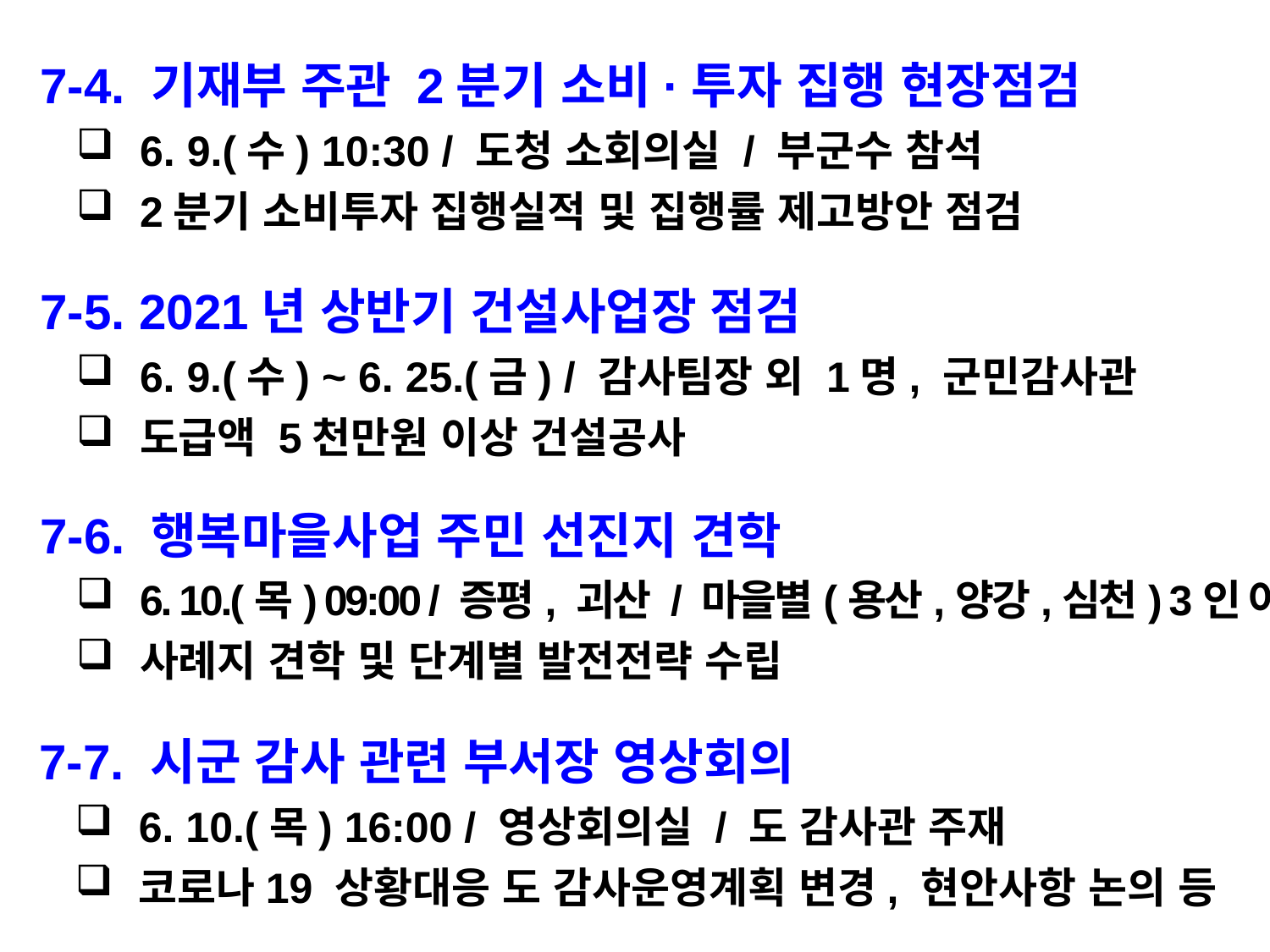

7-4. 기재부 주관 2분기 소비·투자 집행 현장점검
6. 9.(수) 10:30 / 도청 소회의실 / 부군수 참석
2분기 소비투자 집행실적 및 집행률 제고방안 점검

  7-5. 2021년 상반기 건설사업장 점검
6. 9.(수) ~ 6. 25.(금) / 감사팀장 외 1명, 군민감사관
도급액 5천만원 이상 건설공사
  7-6. 행복마을사업 주민 선진지 견학
6. 10.(목) 09:00 / 증평, 괴산 / 마을별(용산,양강,심천) 3인 이내
사례지 견학 및 단계별 발전전략 수립

  7-7. 시군 감사 관련 부서장 영상회의
6. 10.(목) 16:00 / 영상회의실 / 도 감사관 주재
코로나19 상황대응 도 감사운영계획 변경, 현안사항 논의 등